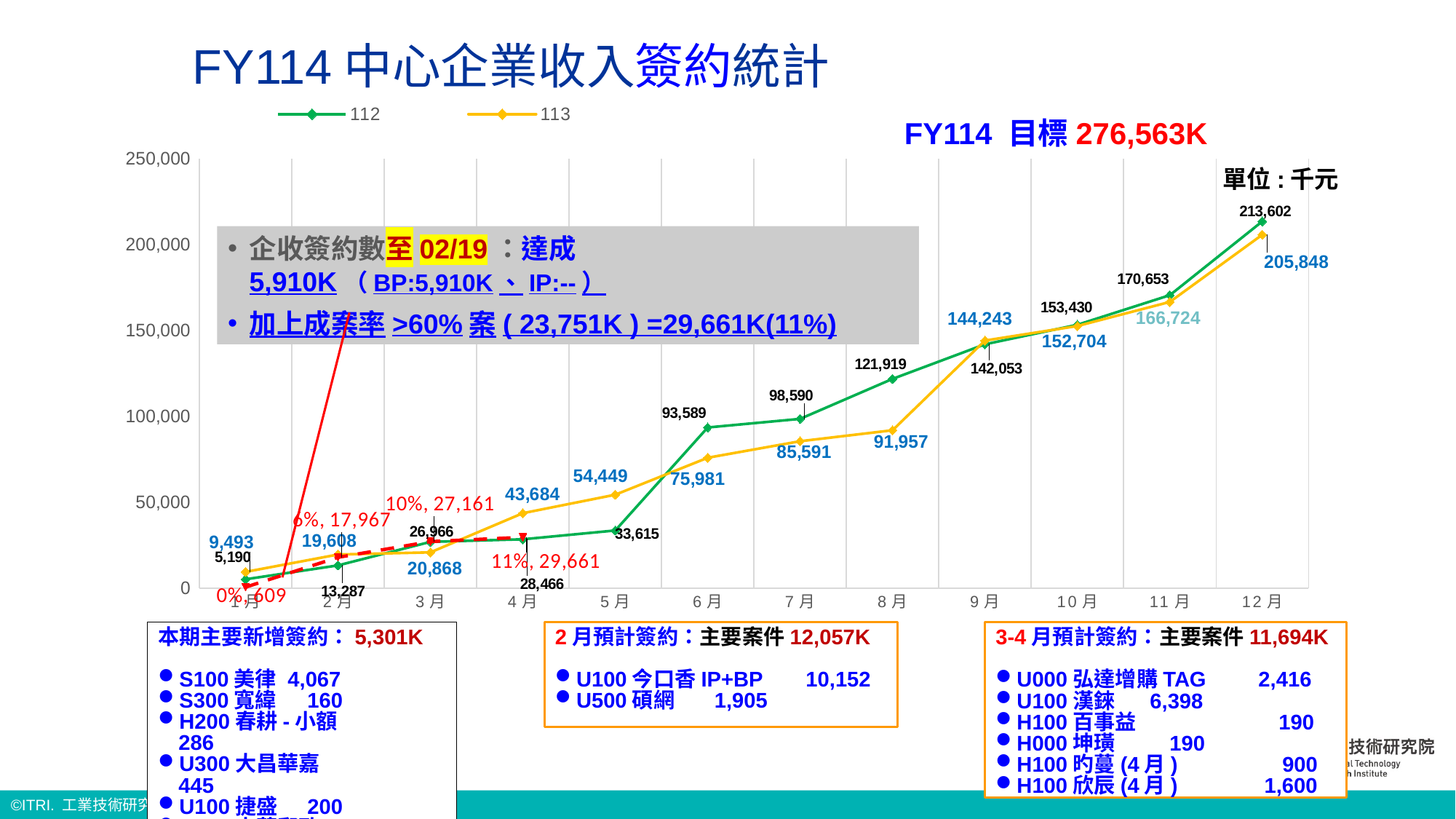

# FY114中心企業收入簽約統計

[unsupported chart]

FY114 目標276,563K
單位:千元
企收簽約數至02/19：達成5,910K（BP:5,910K、IP:--）
加上成案率>60%案( 23,751K ) =29,661K(11%)
本期主要新增簽約：5,301K

S100美律	4,067
S300寬緯	   160
H200春耕-小額	   286
U300大昌華嘉	   445
U100捷盛	   200
U300中華郵政              143
2月預計簽約：主要案件12,057K

U100今口香IP+BP	  10,152
U500碩網	     1,905
3-4月預計簽約：主要案件11,694K

U000弘達增購TAG	    2,416
U100漢錸	    6,398
H100百事益	        190
H000坤璜	        190
H100旳蔓(4月)	        900
H100欣辰(4月)	     1,600